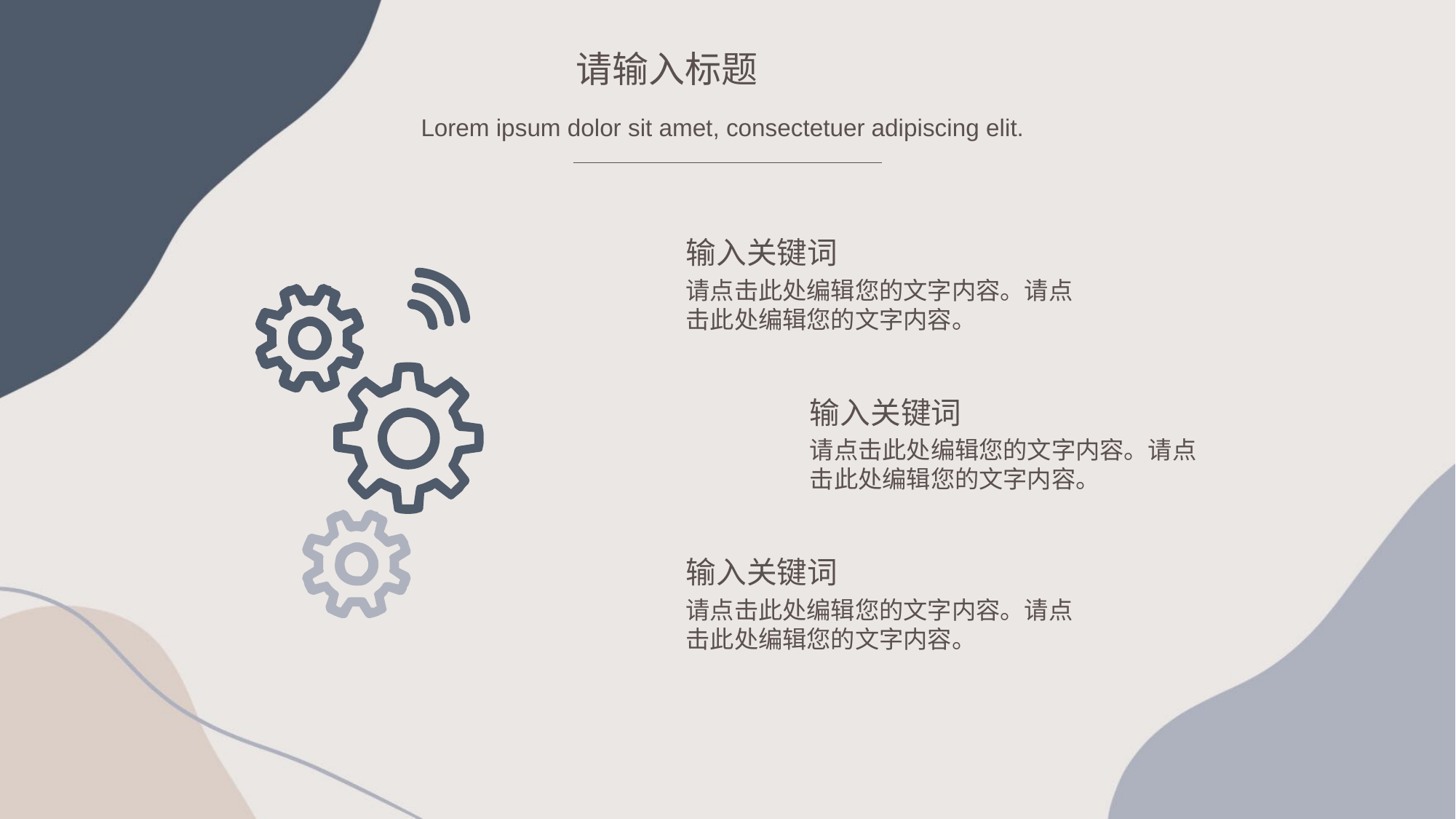

请输入标题
Lorem ipsum dolor sit amet, consectetuer adipiscing elit.
输入关键词
请点击此处编辑您的文字内容。请点击此处编辑您的文字内容。

输入关键词
请点击此处编辑您的文字内容。请点击此处编辑您的文字内容。

输入关键词
请点击此处编辑您的文字内容。请点击此处编辑您的文字内容。